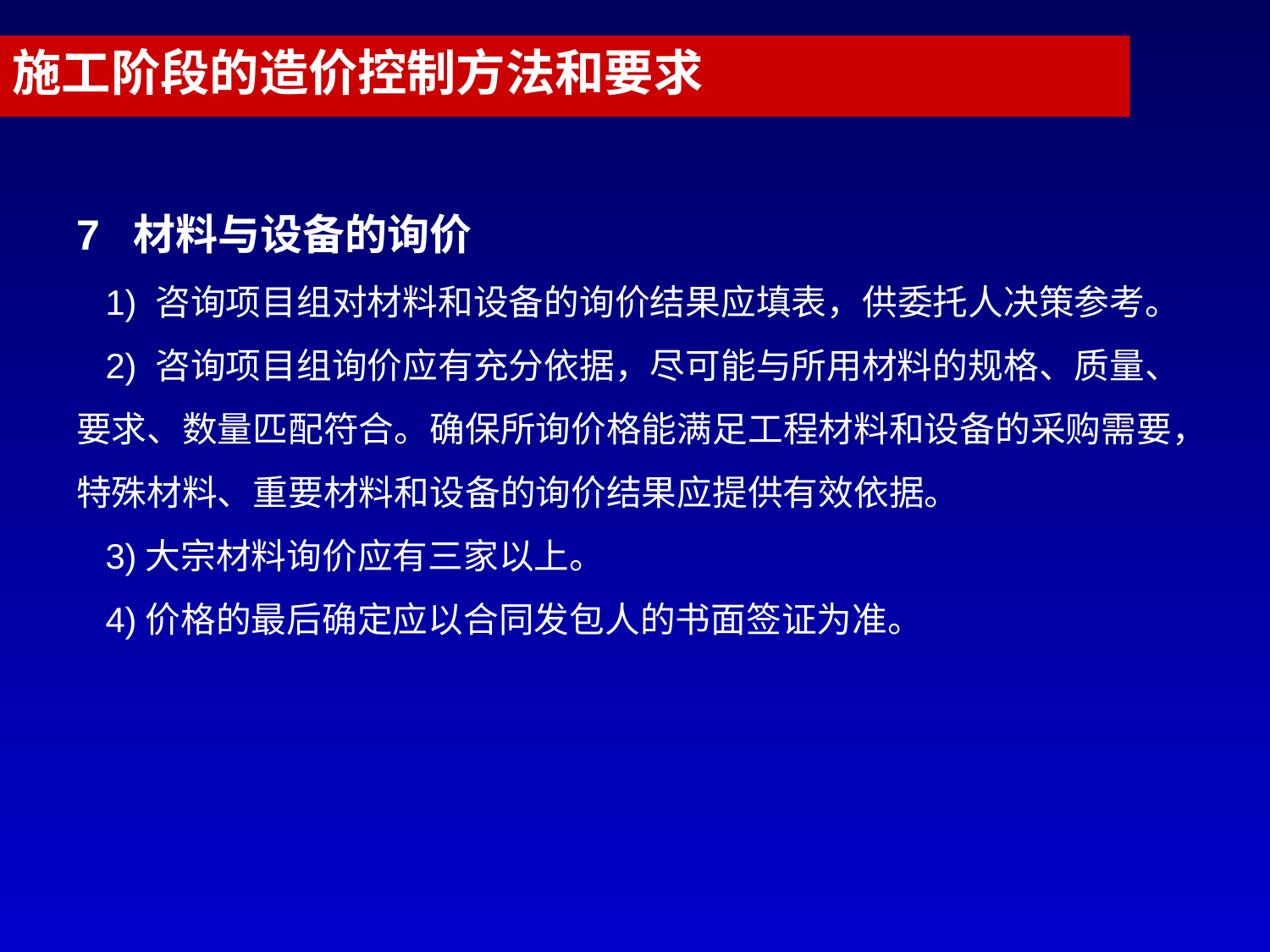

施工阶段的造价控制方法和要求
7  材料与设备的询价
   1) 咨询项目组对材料和设备的询价结果应填表，供委托人决策参考。
   2) 咨询项目组询价应有充分依据，尽可能与所用材料的规格、质量、要求、数量匹配符合。确保所询价格能满足工程材料和设备的采购需要，特殊材料、重要材料和设备的询价结果应提供有效依据。
   3)大宗材料询价应有三家以上。
   4)价格的最后确定应以合同发包人的书面签证为准。
116